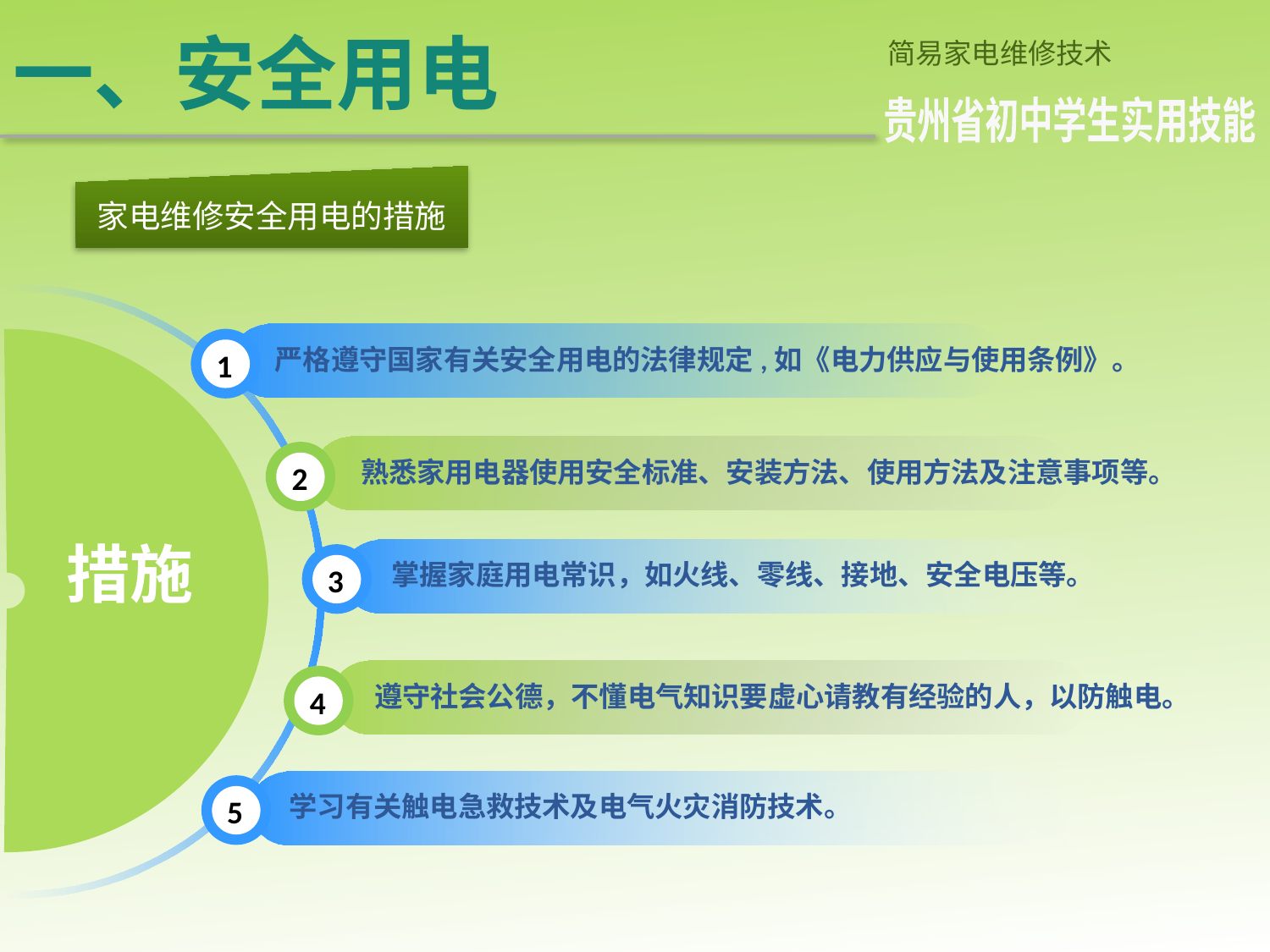

# 一、安全用电
简易家电维修技术
贵州省初中学生实用技能
家电维修安全用电的措施

严格遵守国家有关安全用电的法律规定,如《电力供应与使用条例》。
1

熟悉家用电器使用安全标准、安装方法、使用方法及注意事项等。
2

措施

掌握家庭用电常识，如火线、零线、接地、安全电压等。
3

遵守社会公德，不懂电气知识要虚心请教有经验的人，以防触电。
4

学习有关触电急救技术及电气火灾消防技术。
5